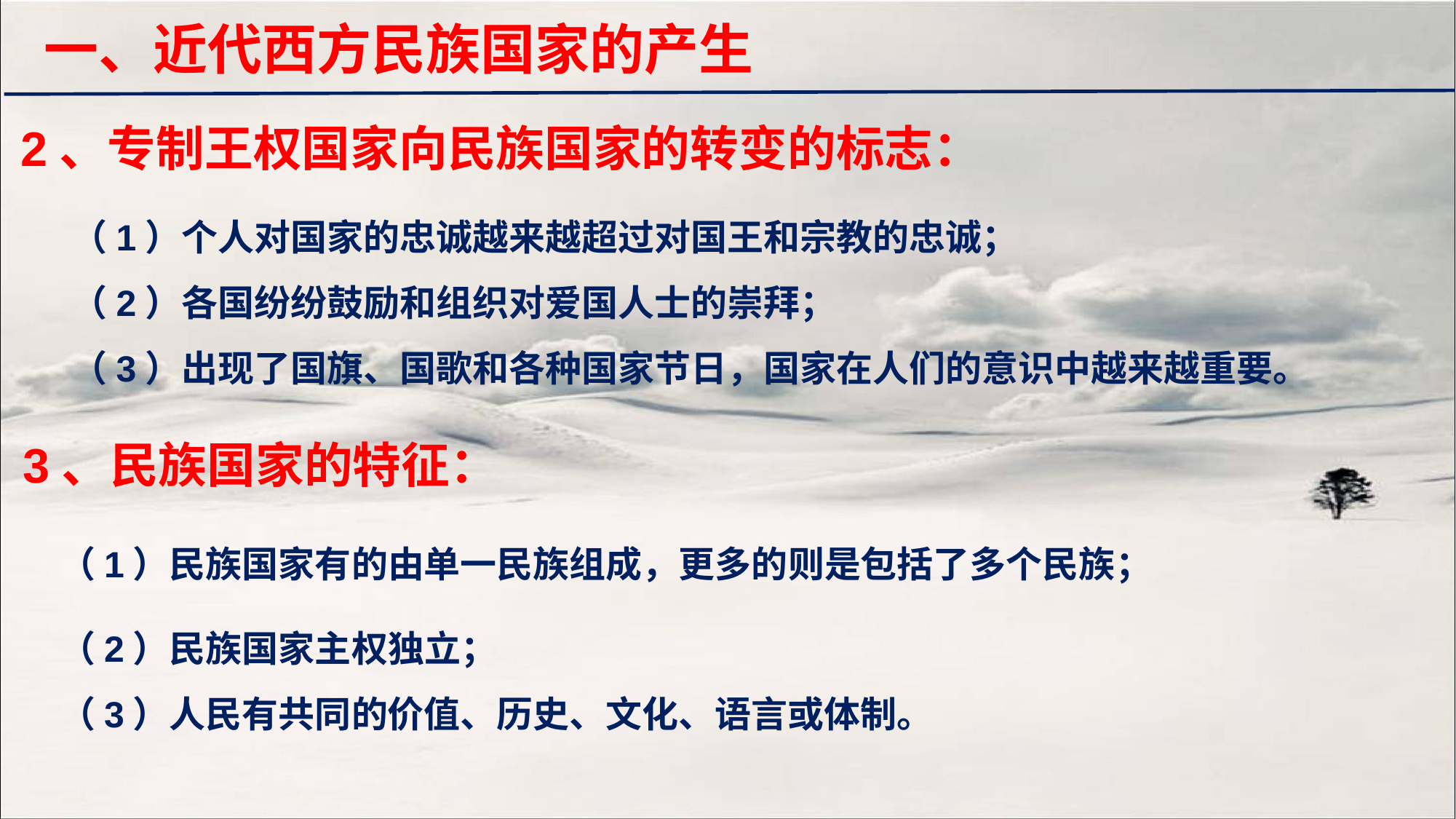

一、近代西方民族国家的产生
2、专制王权国家向民族国家的转变的标志：
（1）个人对国家的忠诚越来越超过对国王和宗教的忠诚；
（2）各国纷纷鼓励和组织对爱国人士的崇拜；
（3）出现了国旗、国歌和各种国家节日，国家在人们的意识中越来越重要。
3、民族国家的特征：
（1）民族国家有的由单一民族组成，更多的则是包括了多个民族；

（2）民族国家主权独立；
（3）人民有共同的价值、历史、文化、语言或体制。